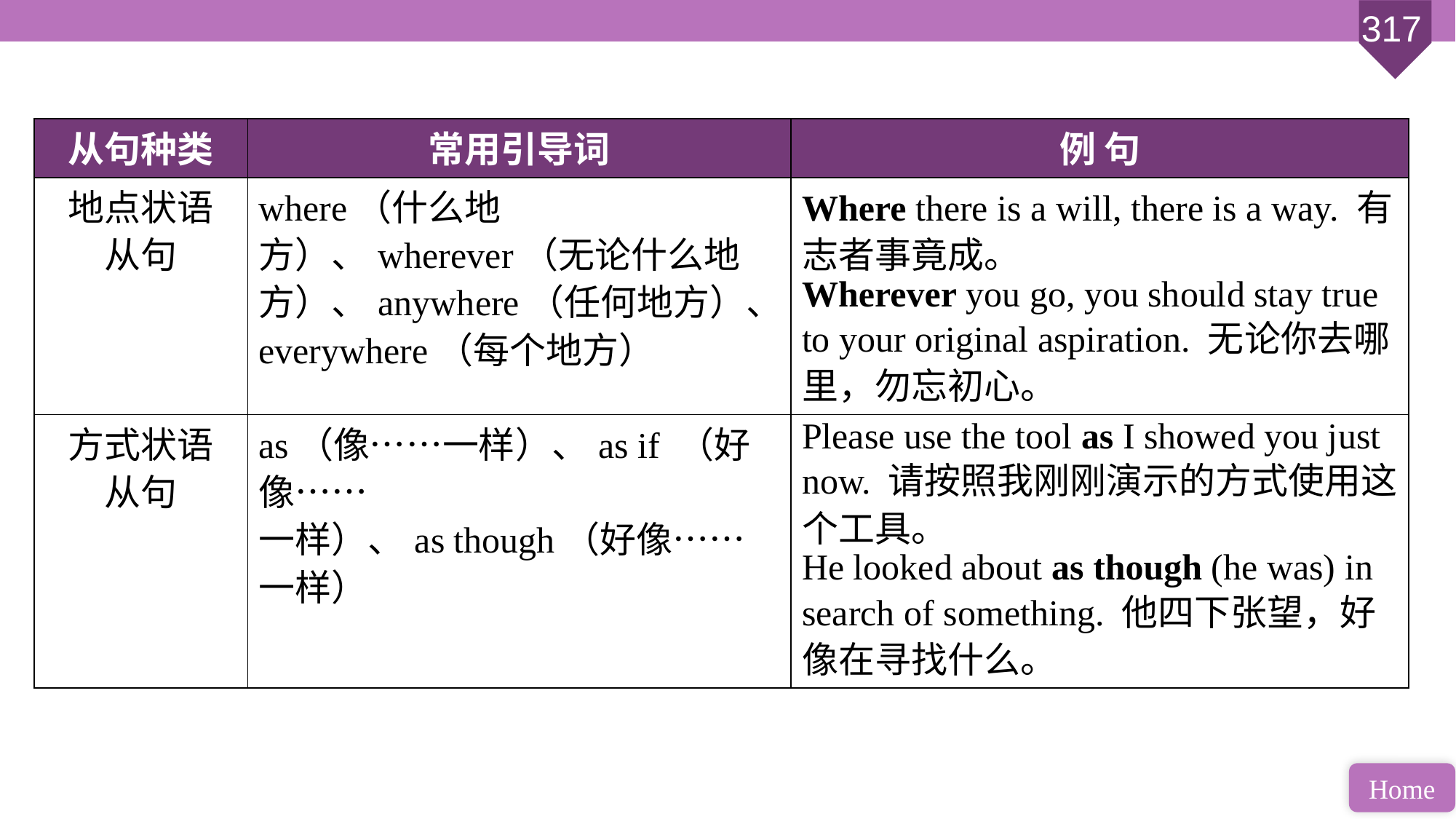

| 从句种类 | 常用引导词 | 例 句 |
| --- | --- | --- |
| 地点状语 从句 | where（什么地方）、wherever（无论什么地方）、anywhere（任何地方）、everywhere（每个地方） | Where there is a will, there is a way. 有志者事竟成。 Wherever you go, you should stay true to your original aspiration. 无论你去哪里，勿忘初心。 |
| 方式状语 从句 | as（像……一样）、as if （好像…… 一样）、as though（好像……一样） | Please use the tool as I showed you just now. 请按照我刚刚演示的方式使用这个工具。 He looked about as though (he was) in search of something. 他四下张望，好像在寻找什么。 |